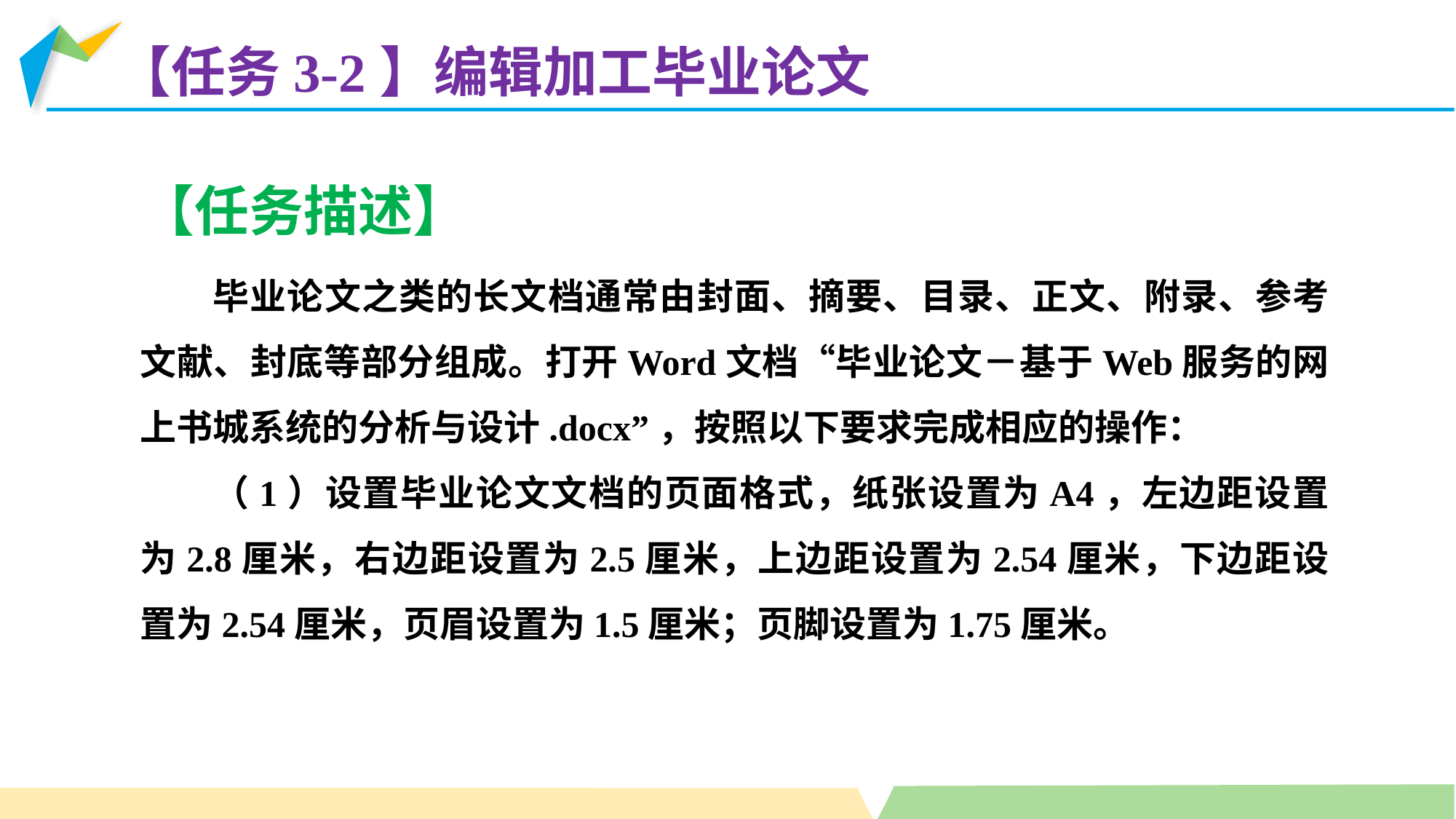

【任务3-2】编辑加工毕业论文
【任务描述】
毕业论文之类的长文档通常由封面、摘要、目录、正文、附录、参考文献、封底等部分组成。打开Word文档“毕业论文－基于Web服务的网上书城系统的分析与设计.docx”，按照以下要求完成相应的操作：
（1）设置毕业论文文档的页面格式，纸张设置为A4，左边距设置为2.8厘米，右边距设置为2.5厘米，上边距设置为2.54厘米，下边距设置为2.54厘米，页眉设置为1.5厘米；页脚设置为1.75厘米。